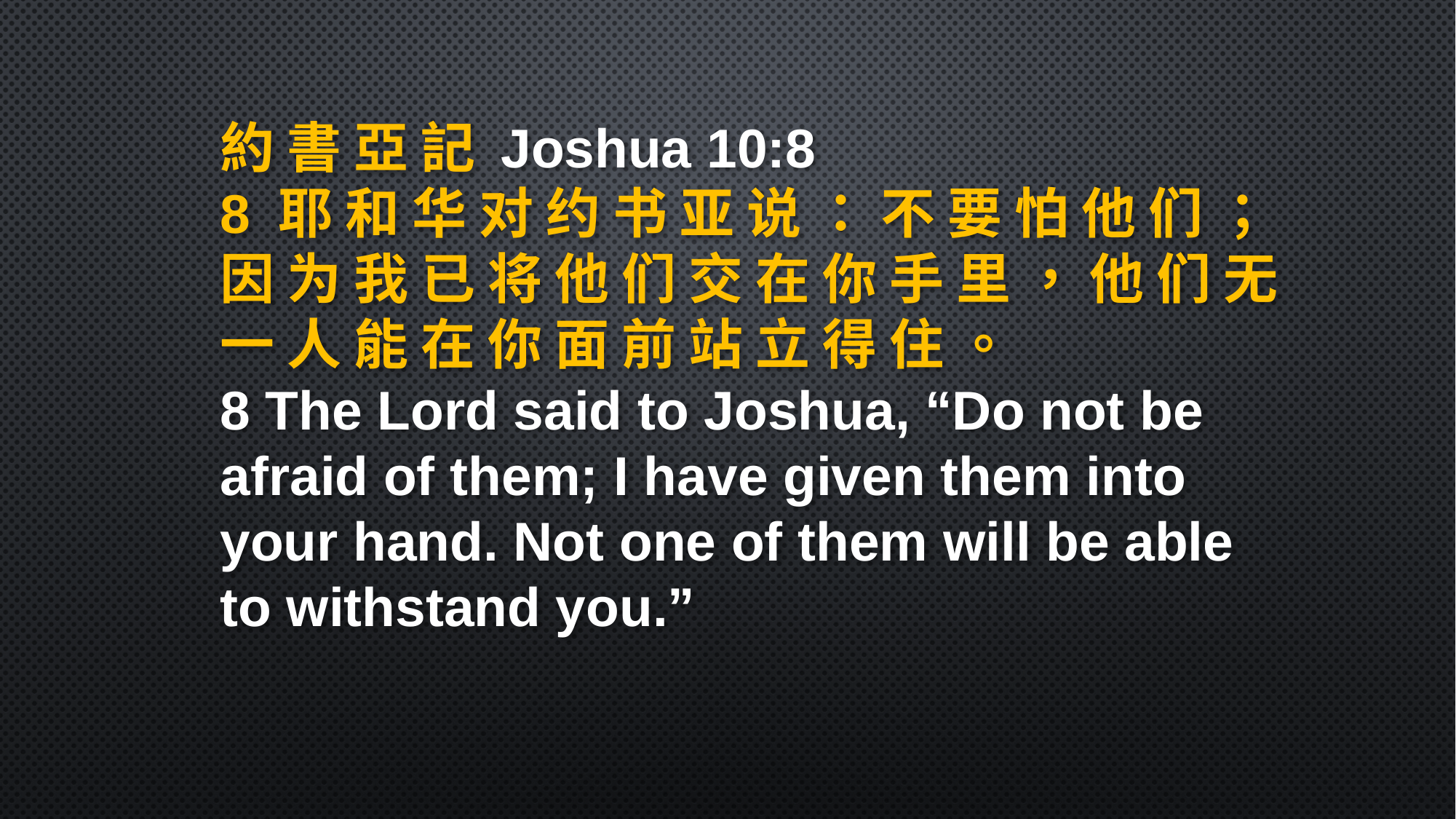

約 書 亞 記 Joshua 10:8
8 耶 和 华 对 约 书 亚 说 ： 不 要 怕 他 们 ； 因 为 我 已 将 他 们 交 在 你 手 里 ， 他 们 无 一 人 能 在 你 面 前 站 立 得 住 。
8 The Lord said to Joshua, “Do not be afraid of them; I have given them into your hand. Not one of them will be able to withstand you.”